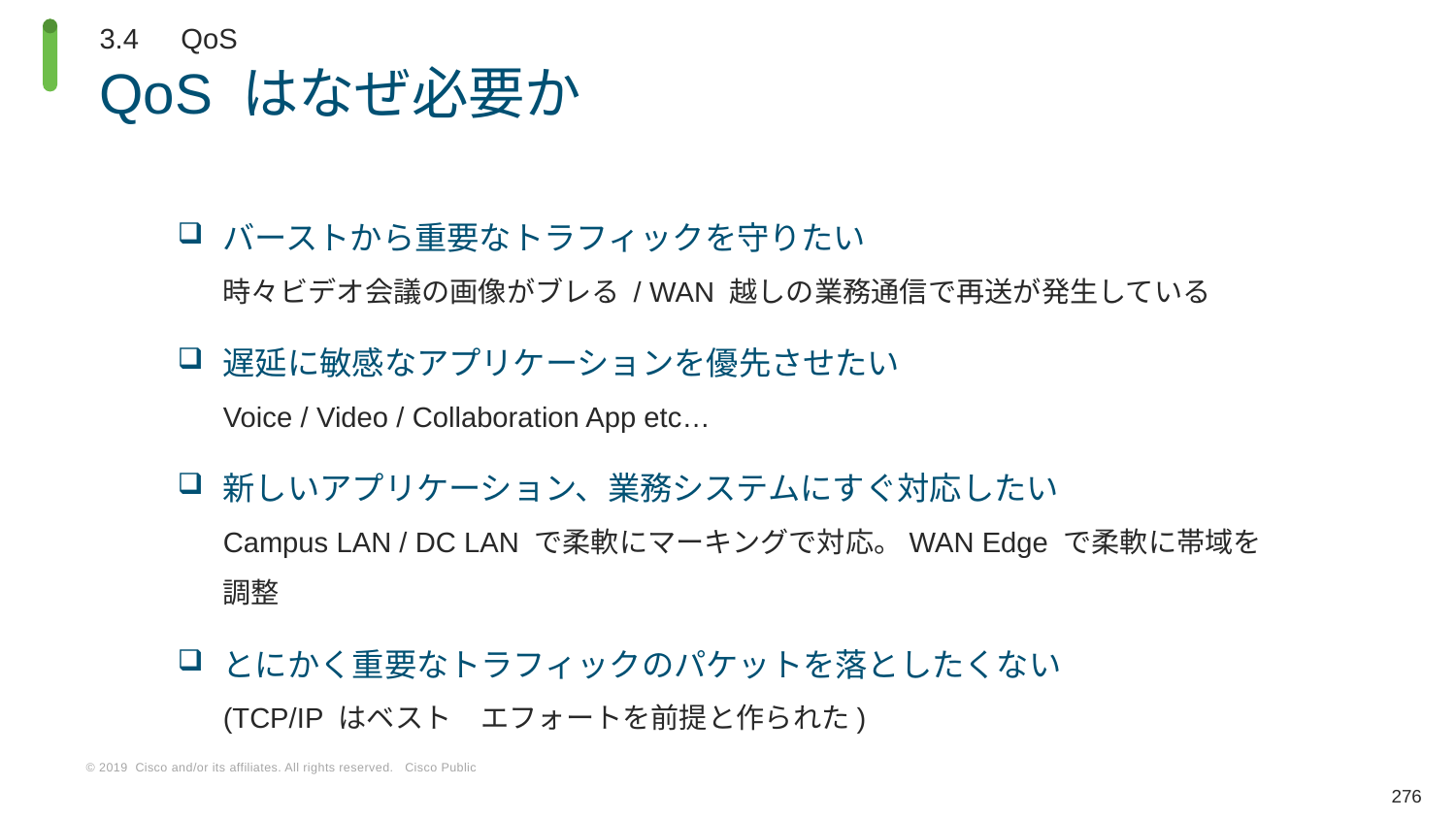

3.4　QoS
# QoS はなぜ必要か
バーストから重要なトラフィックを守りたい
時々ビデオ会議の画像がブレる / WAN 越しの業務通信で再送が発生している
遅延に敏感なアプリケーションを優先させたい
Voice / Video / Collaboration App etc…
新しいアプリケーション、業務システムにすぐ対応したい
Campus LAN / DC LAN で柔軟にマーキングで対応。WAN Edge で柔軟に帯域を調整
とにかく重要なトラフィックのパケットを落としたくない
(TCP/IP はベスト　エフォートを前提と作られた)

276